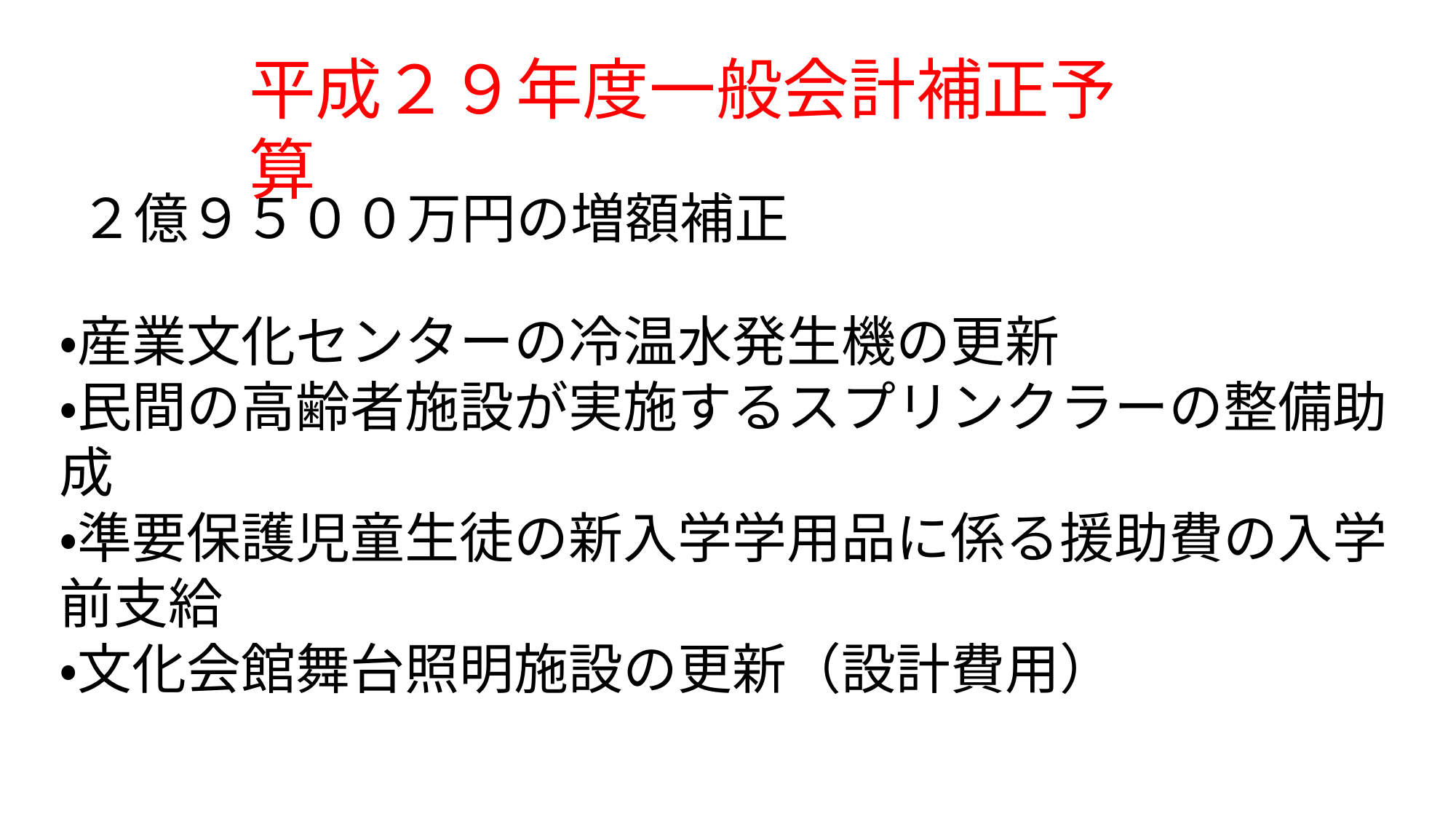

平成２９年度一般会計補正予算
２億９５００万円の増額補正
・産業文化センターの冷温水発生機の更新
・民間の高齢者施設が実施するスプリンクラーの整備助成
・準要保護児童生徒の新入学学用品に係る援助費の入学前支給
・文化会館舞台照明施設の更新（設計費用）